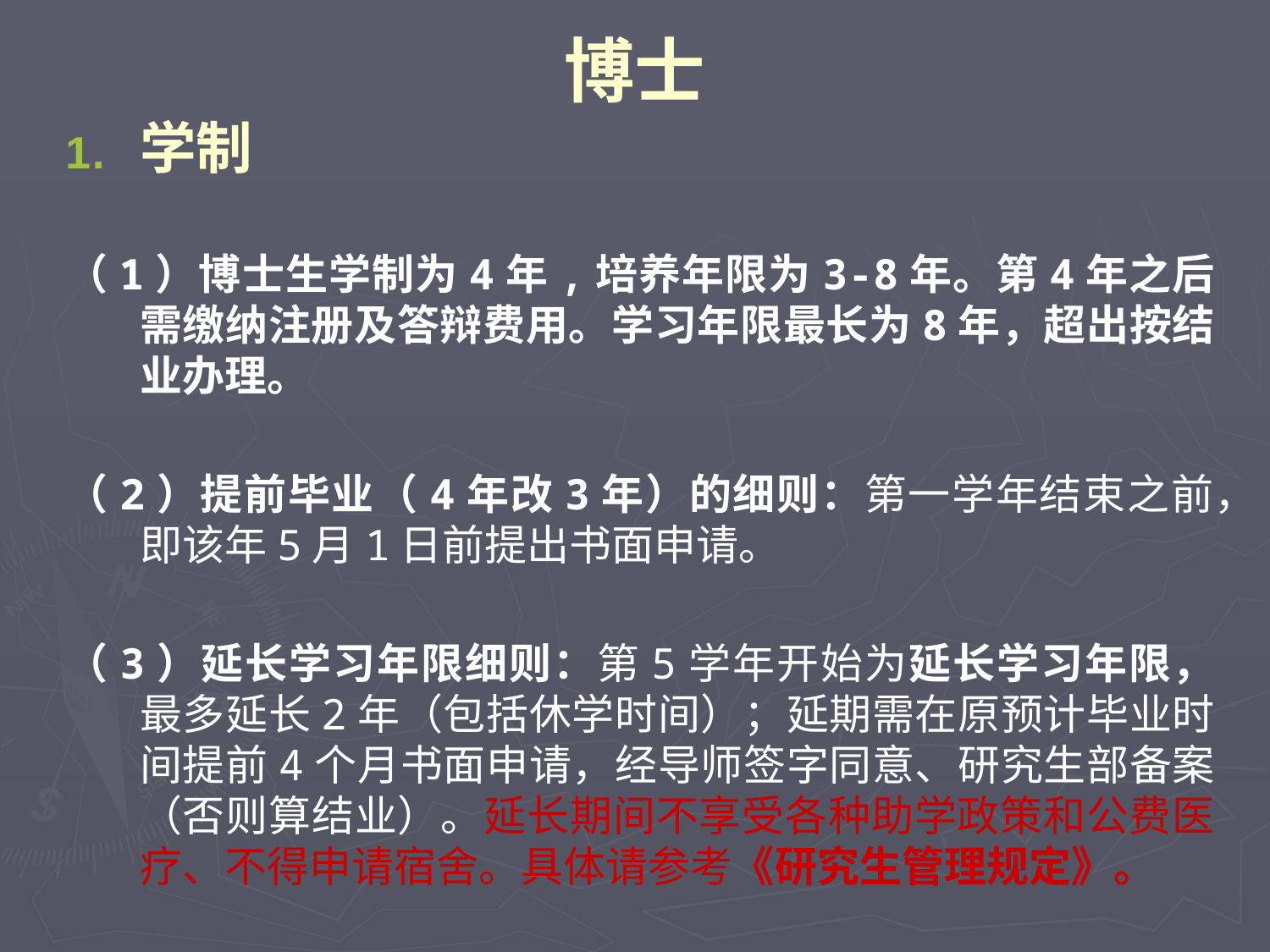

博士
学制

（1）博士生学制为4年,培养年限为3-8年。第4年之后需缴纳注册及答辩费用。学习年限最长为8年，超出按结业办理。

（2）提前毕业（4年改3年）的细则：第一学年结束之前，即该年5月1日前提出书面申请。

（3）延长学习年限细则：第5学年开始为延长学习年限，最多延长2年（包括休学时间）；延期需在原预计毕业时间提前4个月书面申请，经导师签字同意、研究生部备案（否则算结业）。延长期间不享受各种助学政策和公费医疗、不得申请宿舍。具体请参考《研究生管理规定》。